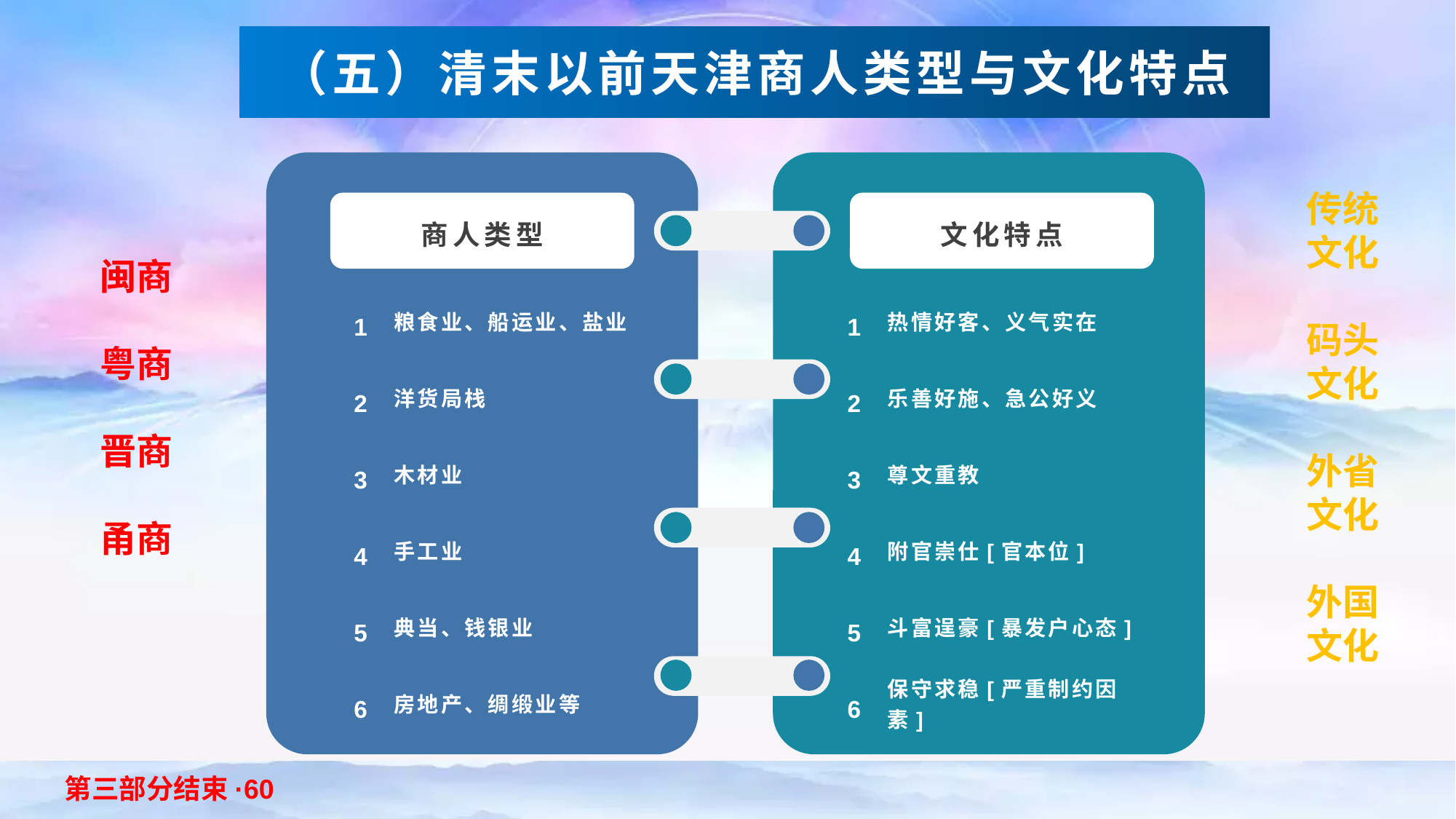

（五）清末以前天津商人类型与文化特点

传统文化

码头文化

外省文化

外国文化
商人类型
文化特点

闽商

粤商

晋商

甬商

粮食业、船运业、盐业
热情好客、义气实在
1
1

洋货局栈
乐善好施、急公好义
2
2
木材业
尊文重教
3
3

手工业
附官崇仕[官本位]
4
4
典当、钱银业
斗富逞豪[暴发户心态]
5
5

房地产、绸缎业等
保守求稳[严重制约因素]
6
6
28
第三部分结束·60